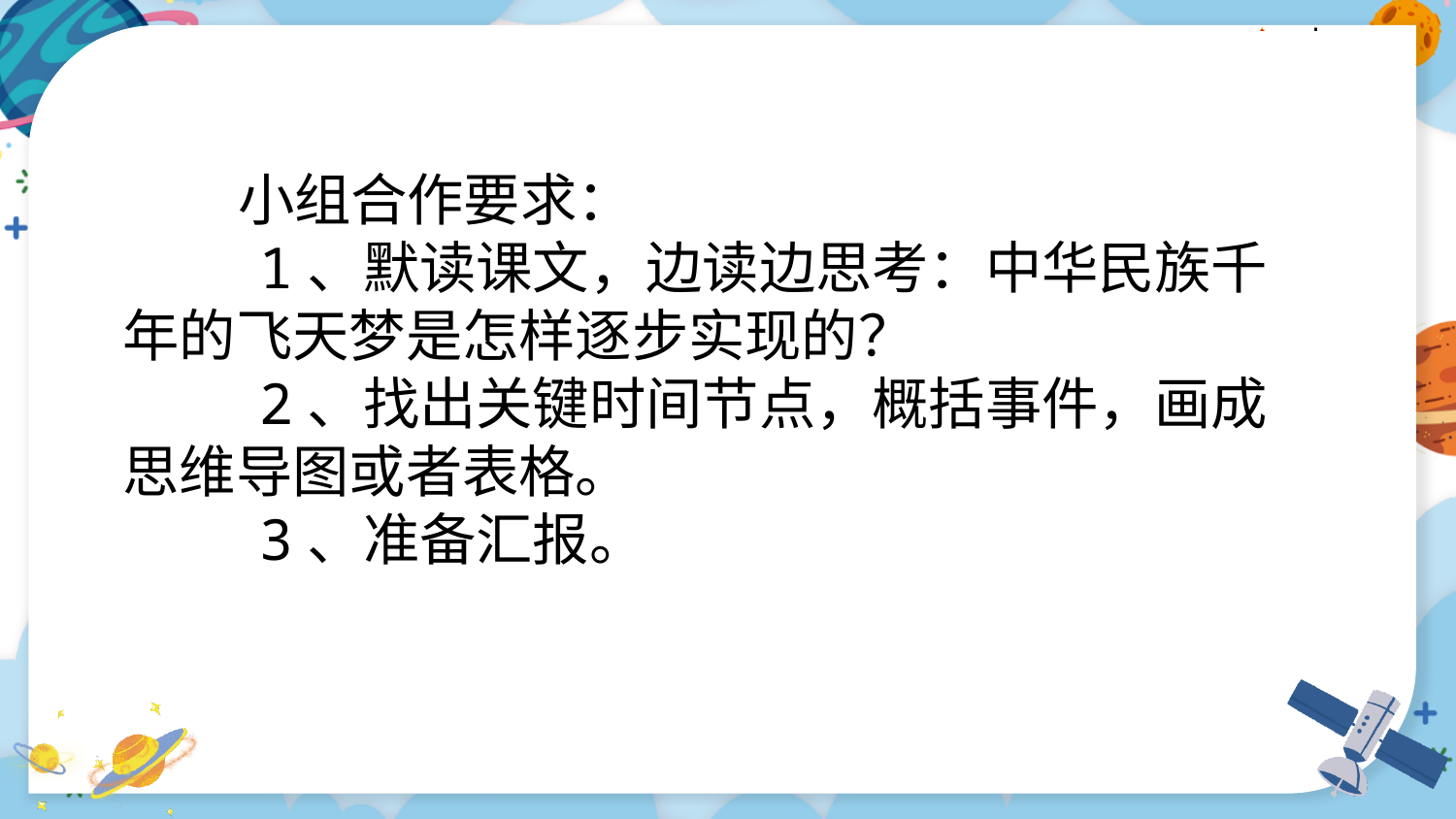

小组合作要求：
    1、默读课文，边读边思考：中华民族千年的飞天梦是怎样逐步实现的？
    2、找出关键时间节点，概括事件，画成思维导图或者表格。
    3、准备汇报。